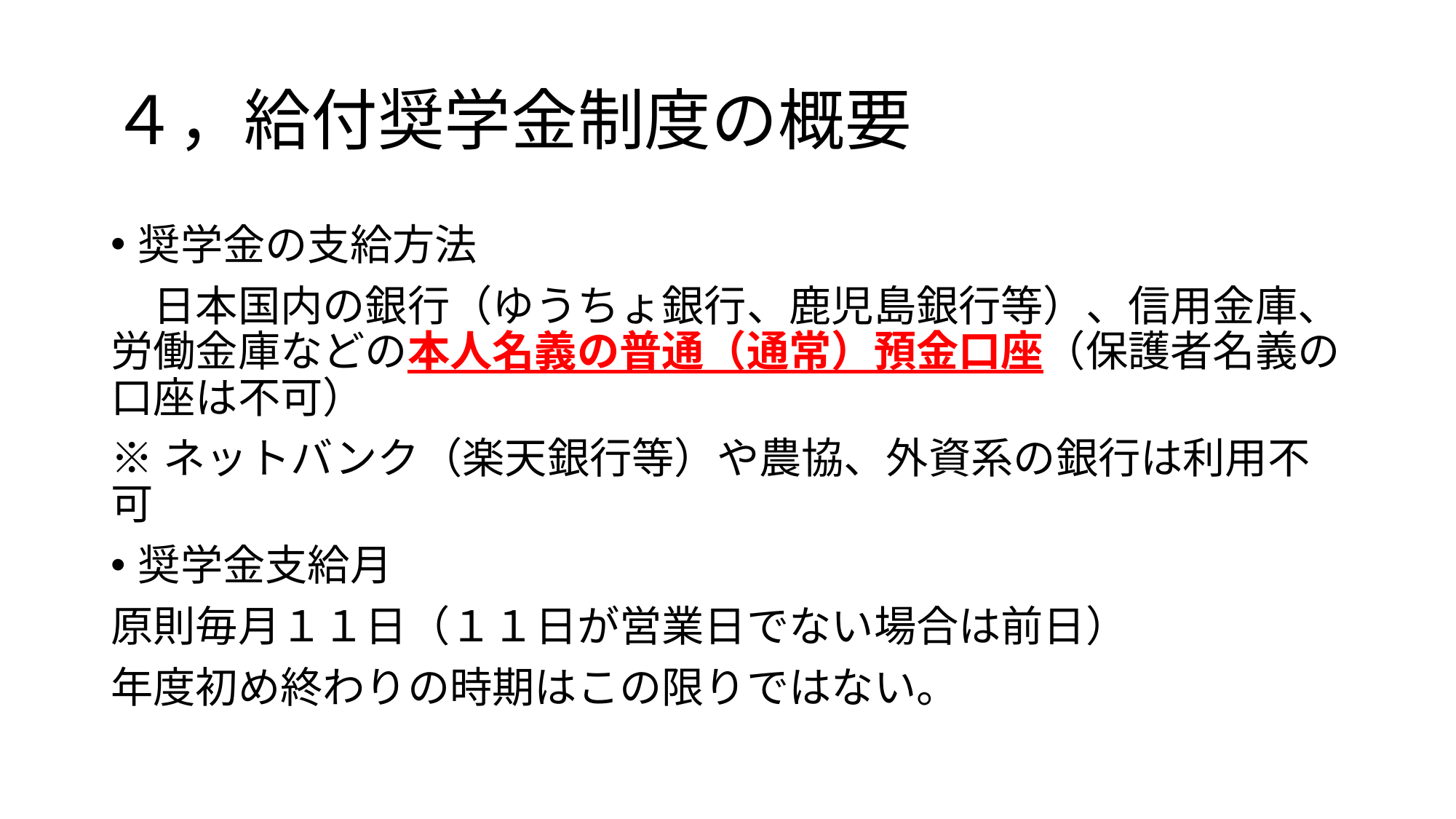

# ４，給付奨学金制度の概要
奨学金の支給方法
　日本国内の銀行（ゆうちょ銀行、鹿児島銀行等）、信用金庫、労働金庫などの本人名義の普通（通常）預金口座（保護者名義の口座は不可）
※ネットバンク（楽天銀行等）や農協、外資系の銀行は利用不可
奨学金支給月
原則毎月１１日（１１日が営業日でない場合は前日）
年度初め終わりの時期はこの限りではない。